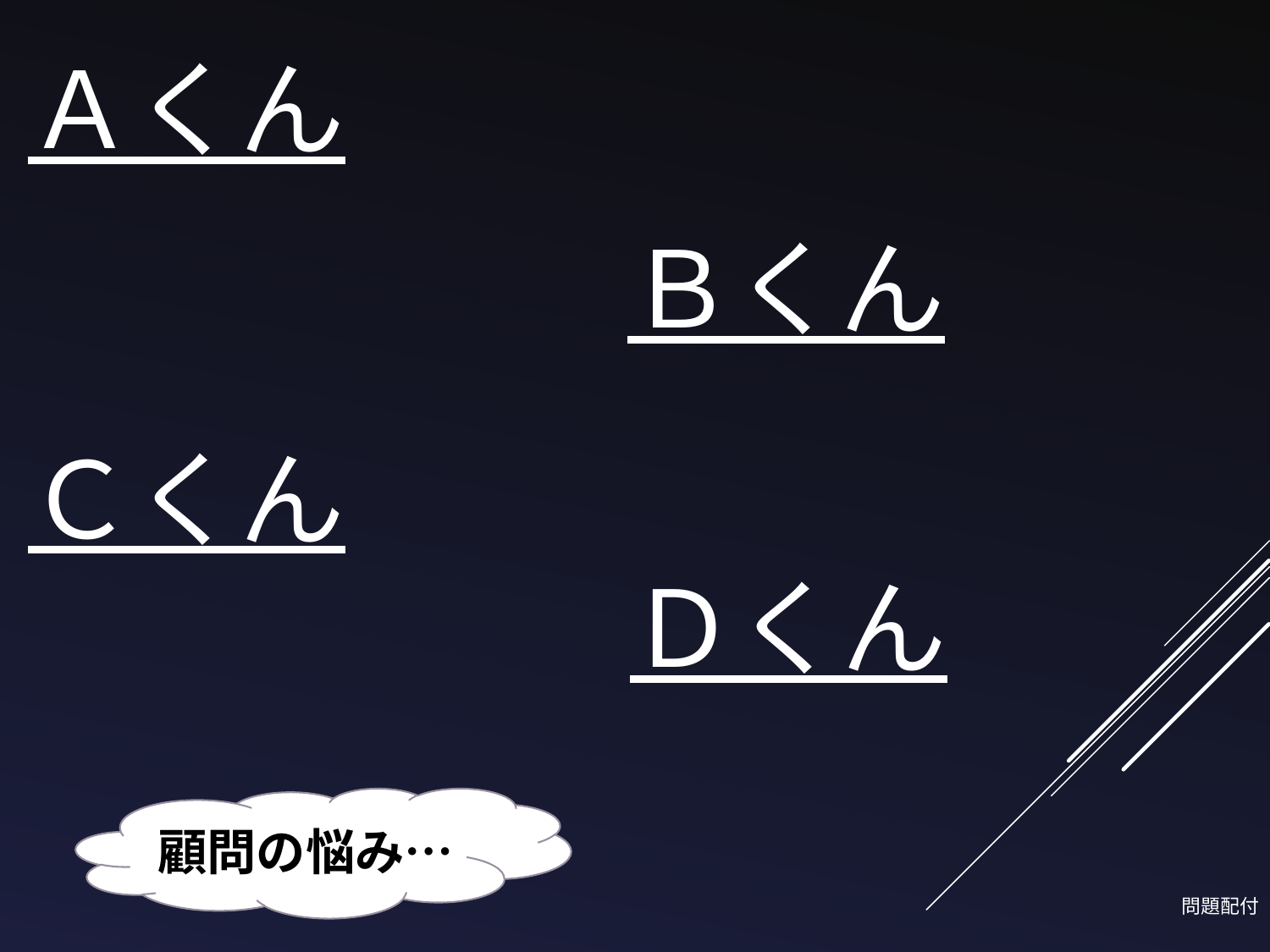

# Ａくん
Ｂくん
Ｃくん
Ｄくん
顧問の悩み…
問題配付